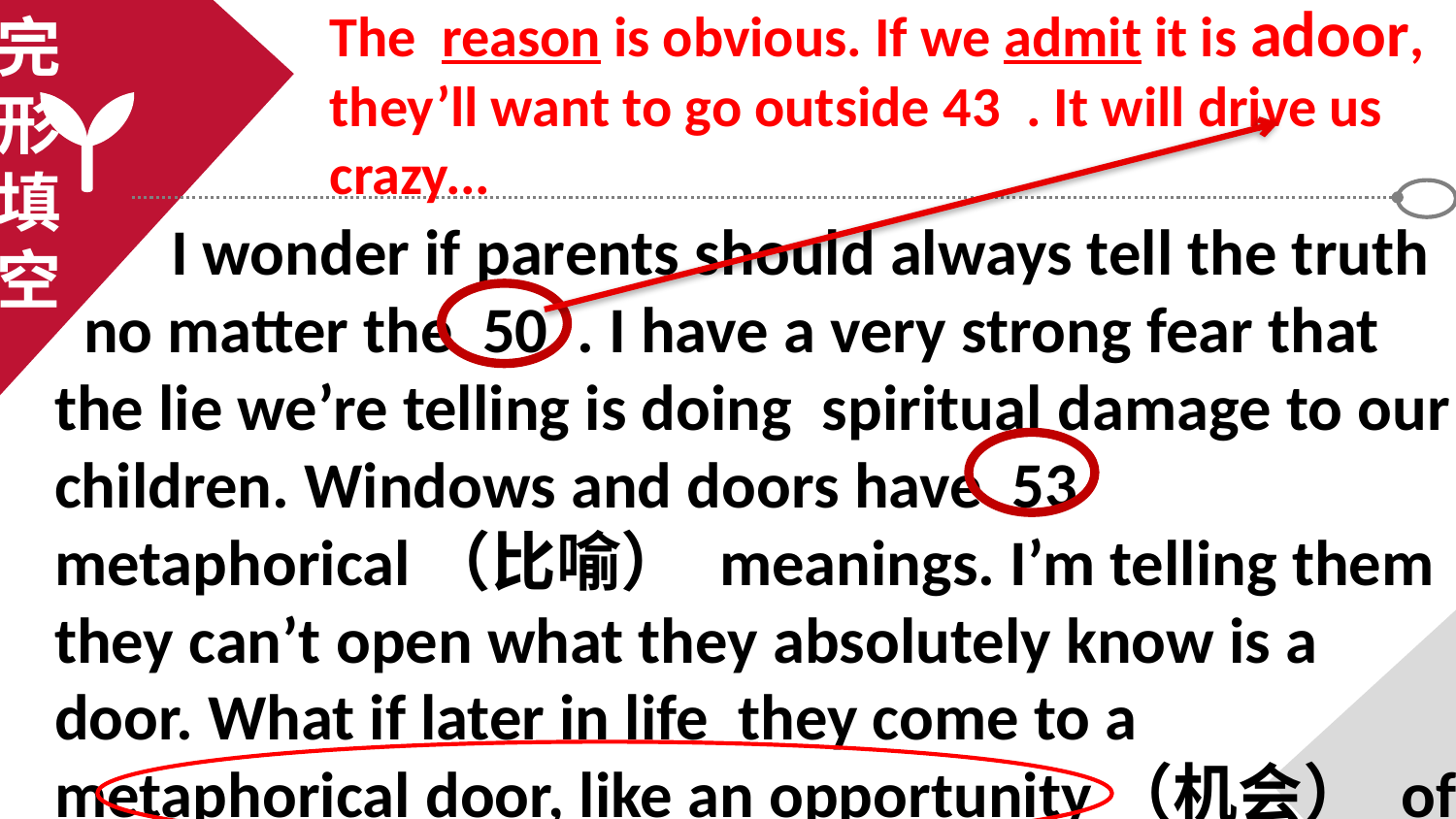

完
形
填
空
The  reason is obvious. If we admit it is adoor, they’ll want to go outside 43  . It will drive us crazy...

        I wonder if parents should always tell the truth     no matter the  50  . I have a very strong fear that the lie we’re telling is doing  spiritual damage to our children. Windows and doors have  53 metaphorical（比喻） meanings. I’m telling them they can’t open what they absolutely know is a door. What if later in life  they come to a metaphorical door, like an opportunity（机会） of some sort…..